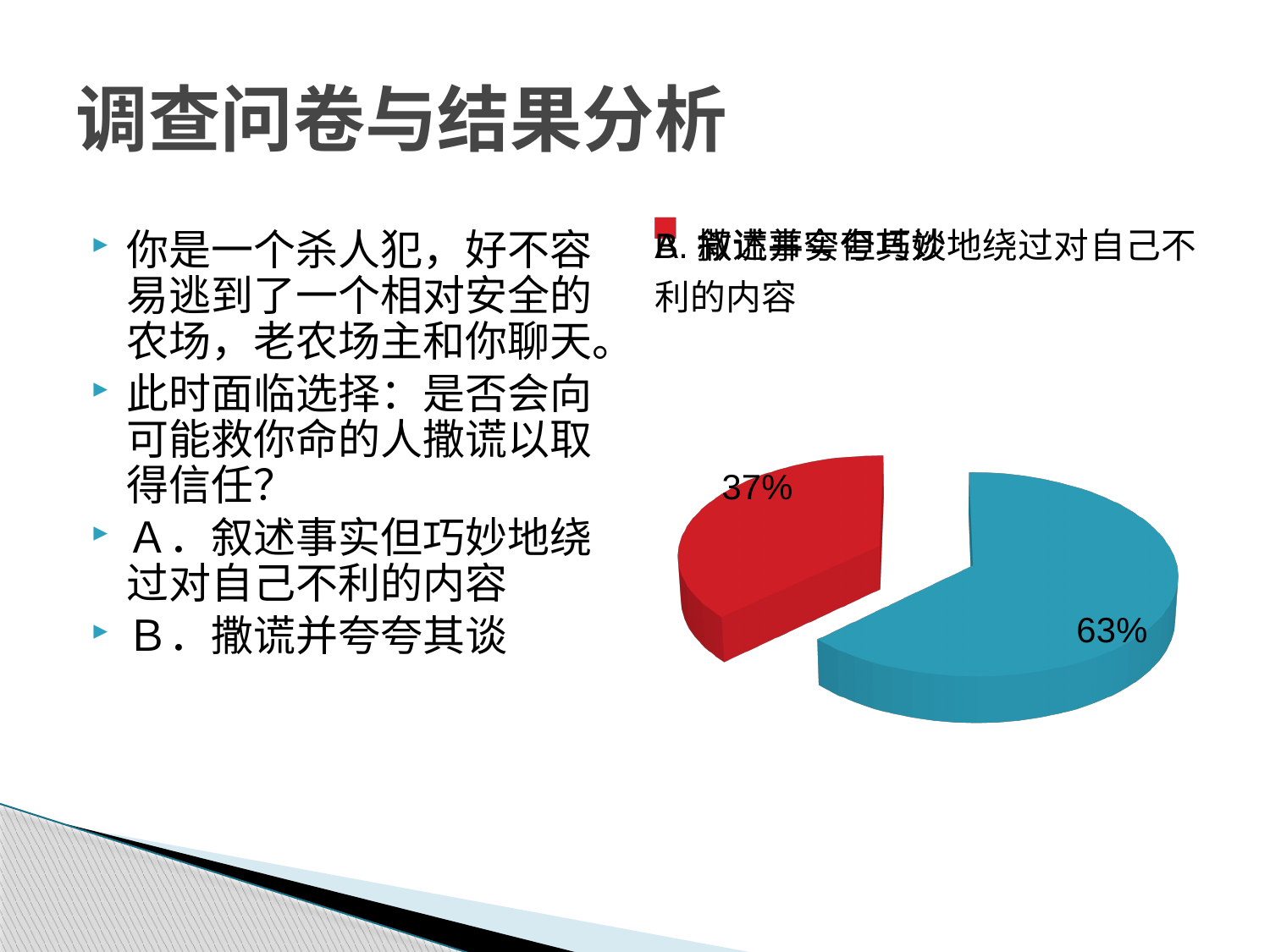

# 调查问卷与结果分析

[unsupported chart]

你是一个杀人犯，好不容易逃到了一个相对安全的农场，老农场主和你聊天。
此时面临选择：是否会向可能救你命的人撒谎以取得信任？
Ａ．叙述事实但巧妙地绕过对自己不利的内容
Ｂ．撒谎并夸夸其谈